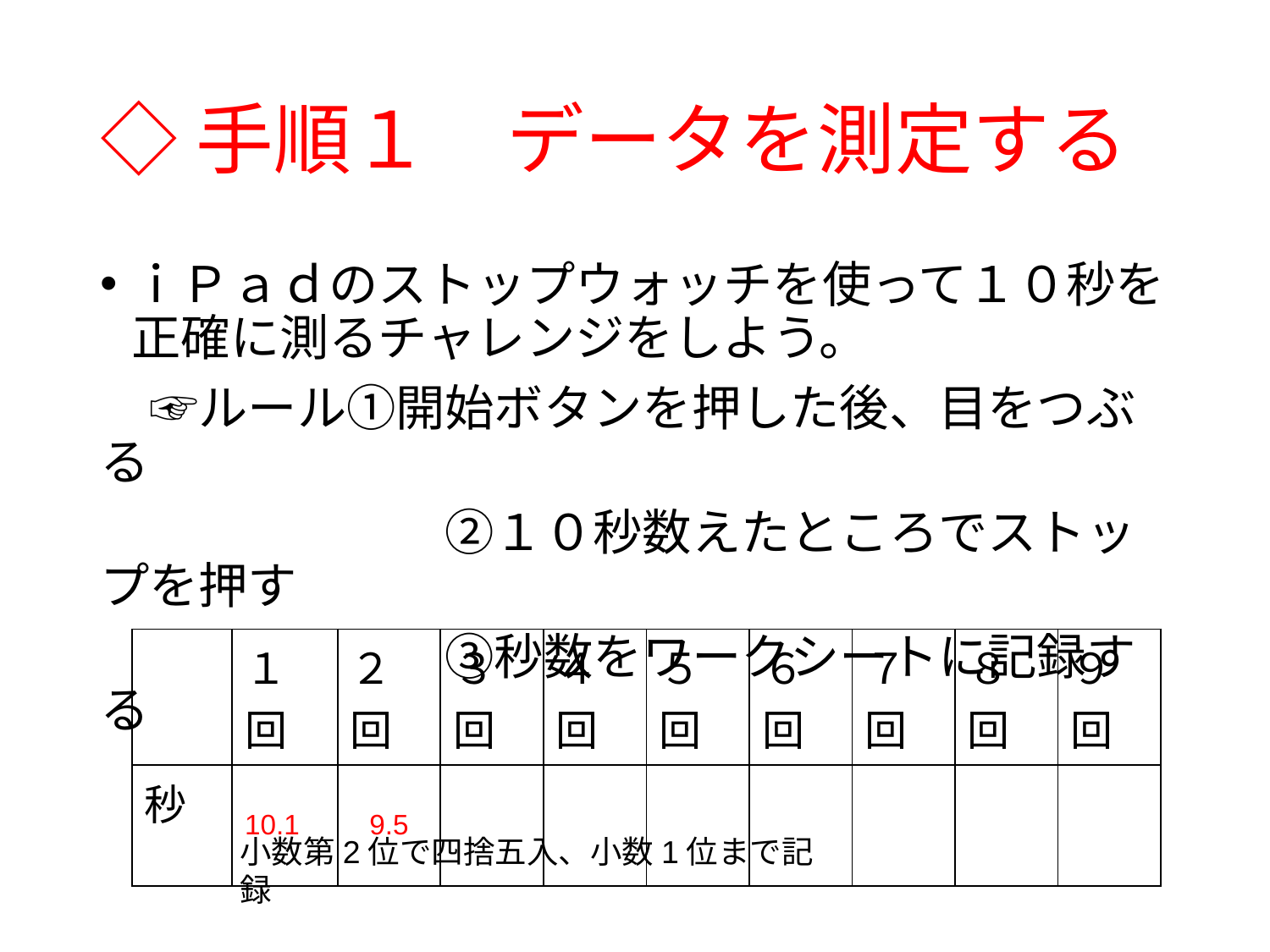

# ◇手順１　データを測定する
ｉＰａｄのストップウォッチを使って１０秒を正確に測るチャレンジをしよう。
　☞ルール①開始ボタンを押した後、目をつぶる
　　　　　　　②１０秒数えたところでストップを押す
　　　　　　　③秒数をワークシートに記録する

|  | １回 | ２回 | ３回 | ４回 | ５回 | ６回 | ７回 | ８回 | ９回 |
| --- | --- | --- | --- | --- | --- | --- | --- | --- | --- |
| 秒 | 10.1 | 9.5 |  |  |  |  |  |  |  |
小数第2位で四捨五入、小数1位まで記録